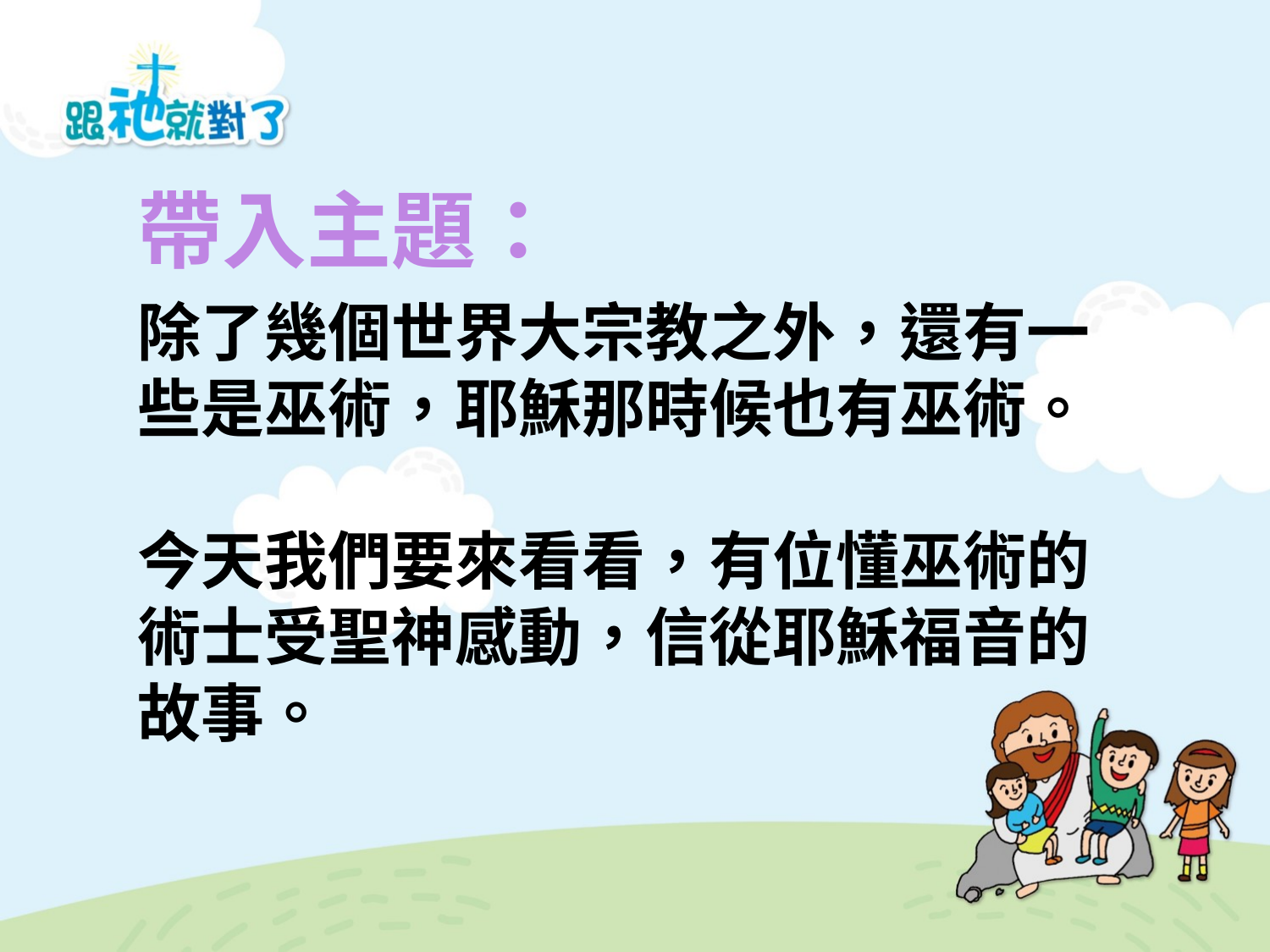

帶入主題：
除了幾個世界大宗教之外，還有一些是巫術，耶穌那時候也有巫術。

今天我們要來看看，有位懂巫術的術士受聖神感動，信從耶穌福音的故事。